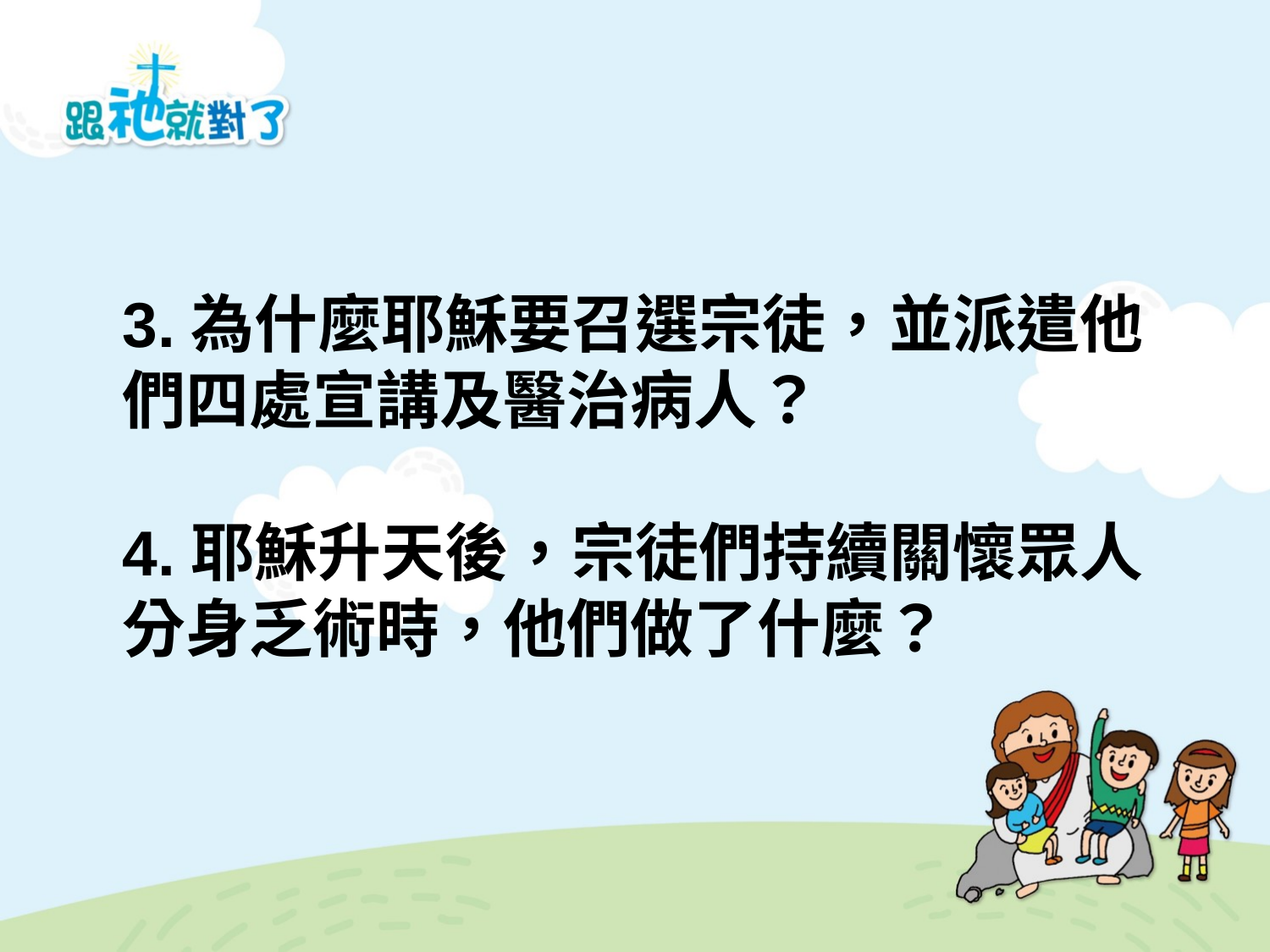

3.為什麼耶穌要召選宗徒，並派遣他們四處宣講及醫治病人？

4.耶穌升天後，宗徒們持續關懷眾人分身乏術時，他們做了什麼？